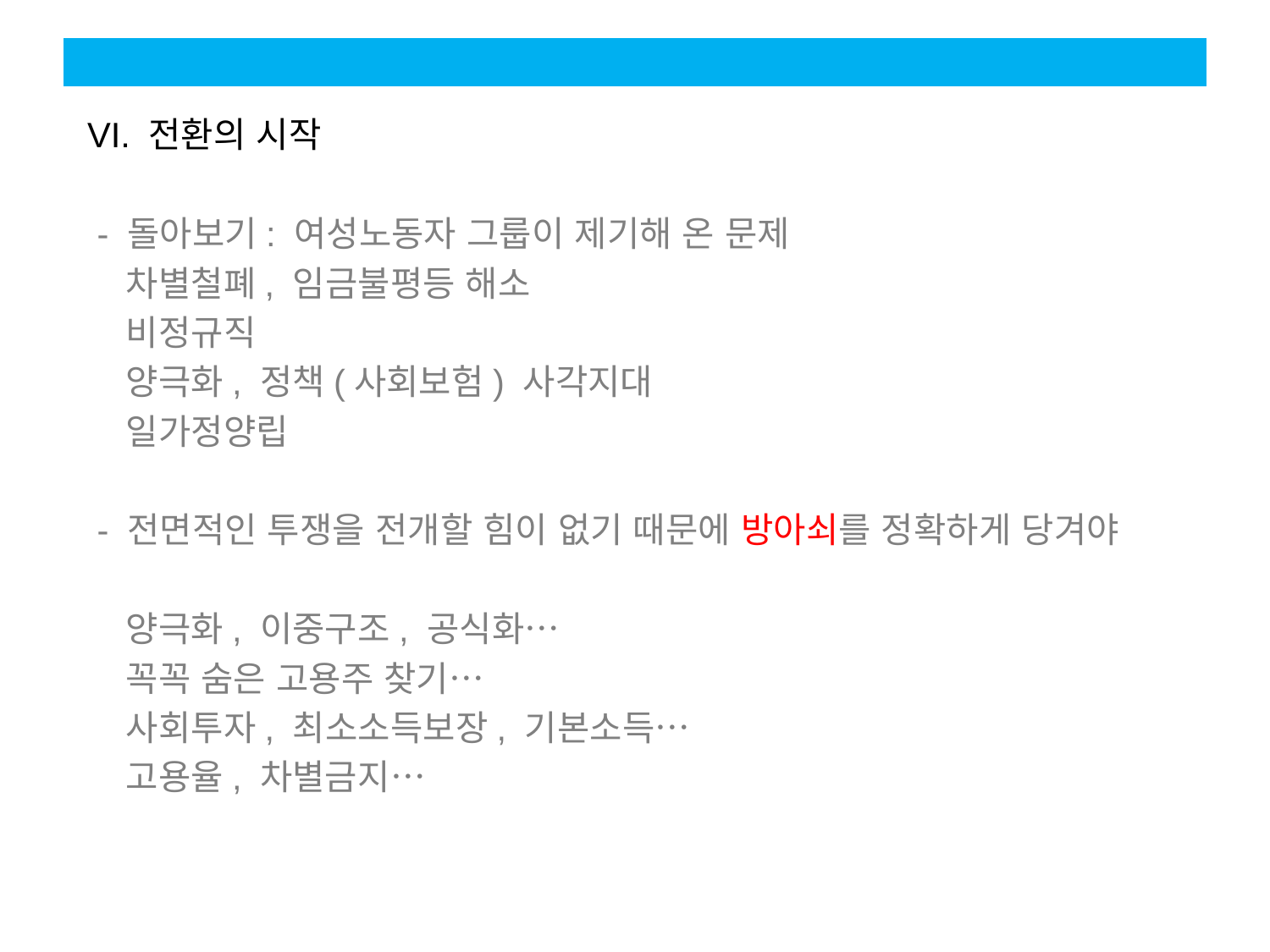

#
 VI. 전환의 시작

  - 돌아보기: 여성노동자 그룹이 제기해 온 문제
    차별철폐, 임금불평등 해소
    비정규직
    양극화, 정책(사회보험) 사각지대
    일가정양립

  - 전면적인 투쟁을 전개할 힘이 없기 때문에 방아쇠를 정확하게 당겨야

    양극화, 이중구조, 공식화…
    꼭꼭 숨은 고용주 찾기…
    사회투자, 최소소득보장, 기본소득…
    고용율, 차별금지…